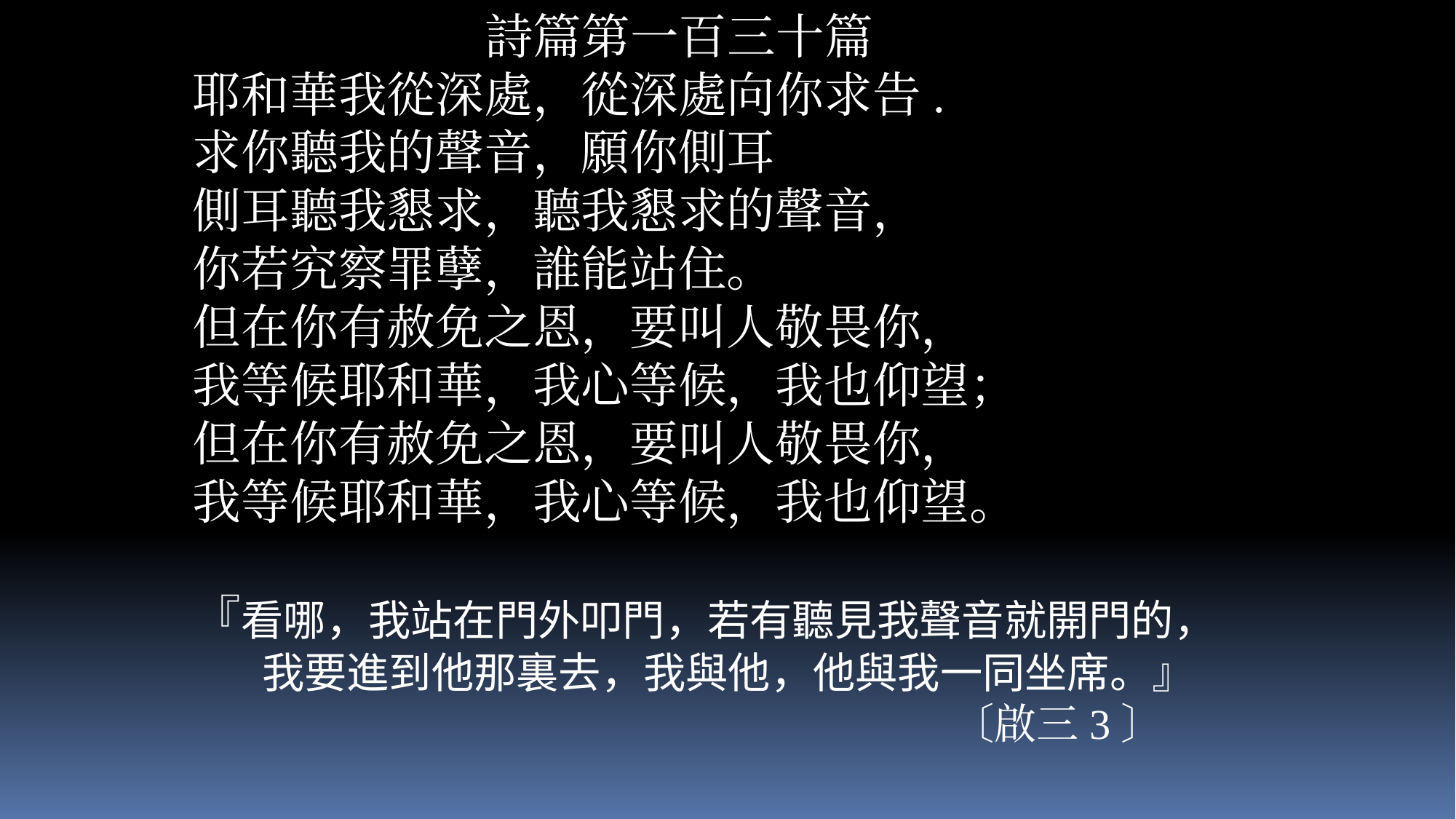

詩篇第一百三十篇
耶和華我從深處，從深處向你求告.
求你聽我的聲音，願你側耳
側耳聽我懇求，聽我懇求的聲音，
你若究察罪孽，誰能站住。
但在你有赦免之恩，要叫人敬畏你，
我等候耶和華，我心等候，我也仰望；
但在你有赦免之恩，要叫人敬畏你，
我等候耶和華，我心等候，我也仰望。

『看哪，我站在門外叩門，若有聽見我聲音就開門的，
     我要進到他那裏去，我與他，他與我一同坐席。』
                                                                       〔啟三3〕